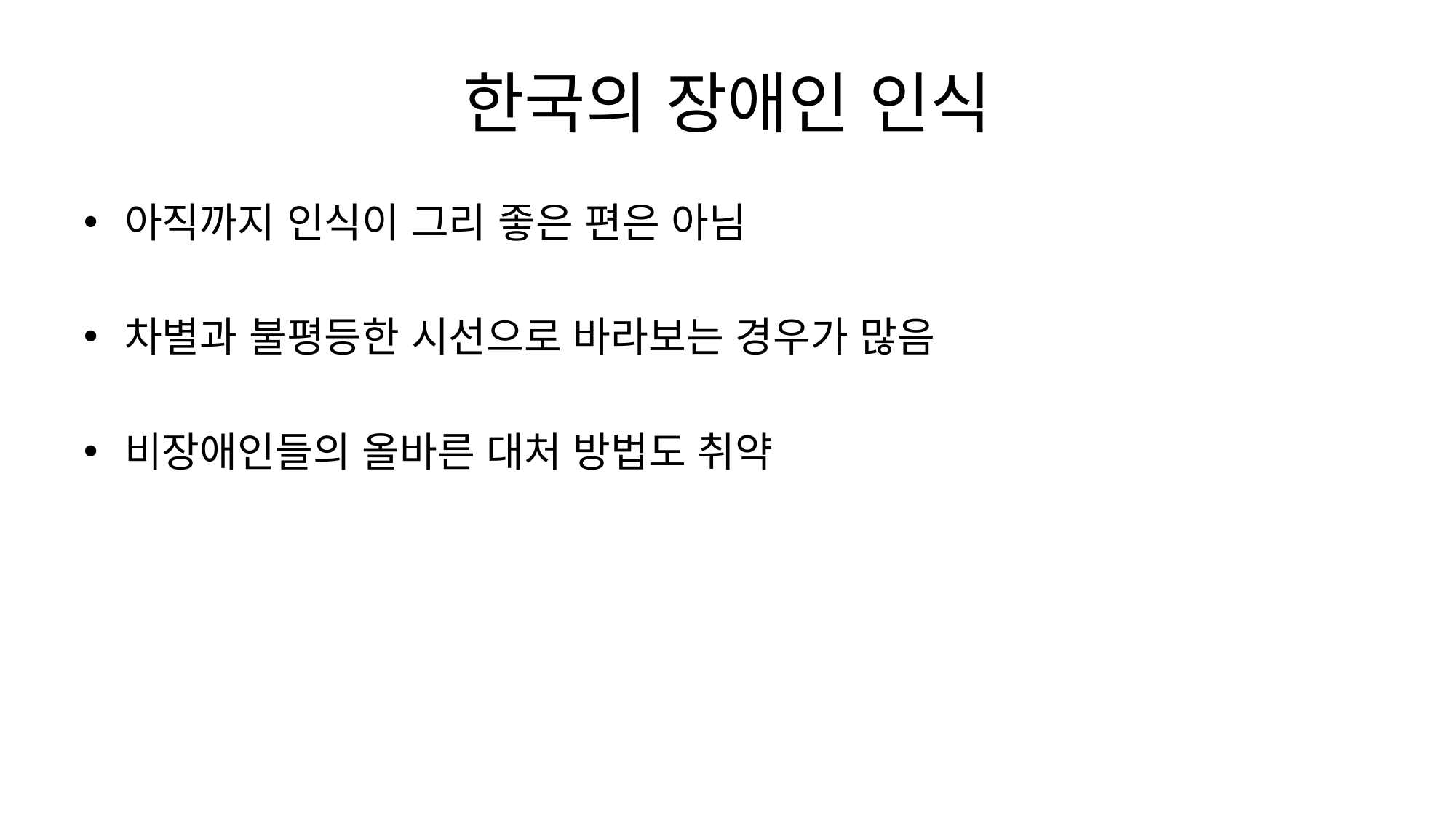

# 한국의 장애인 인식
아직까지 인식이 그리 좋은 편은 아님

차별과 불평등한 시선으로 바라보는 경우가 많음

비장애인들의 올바른 대처 방법도 취약